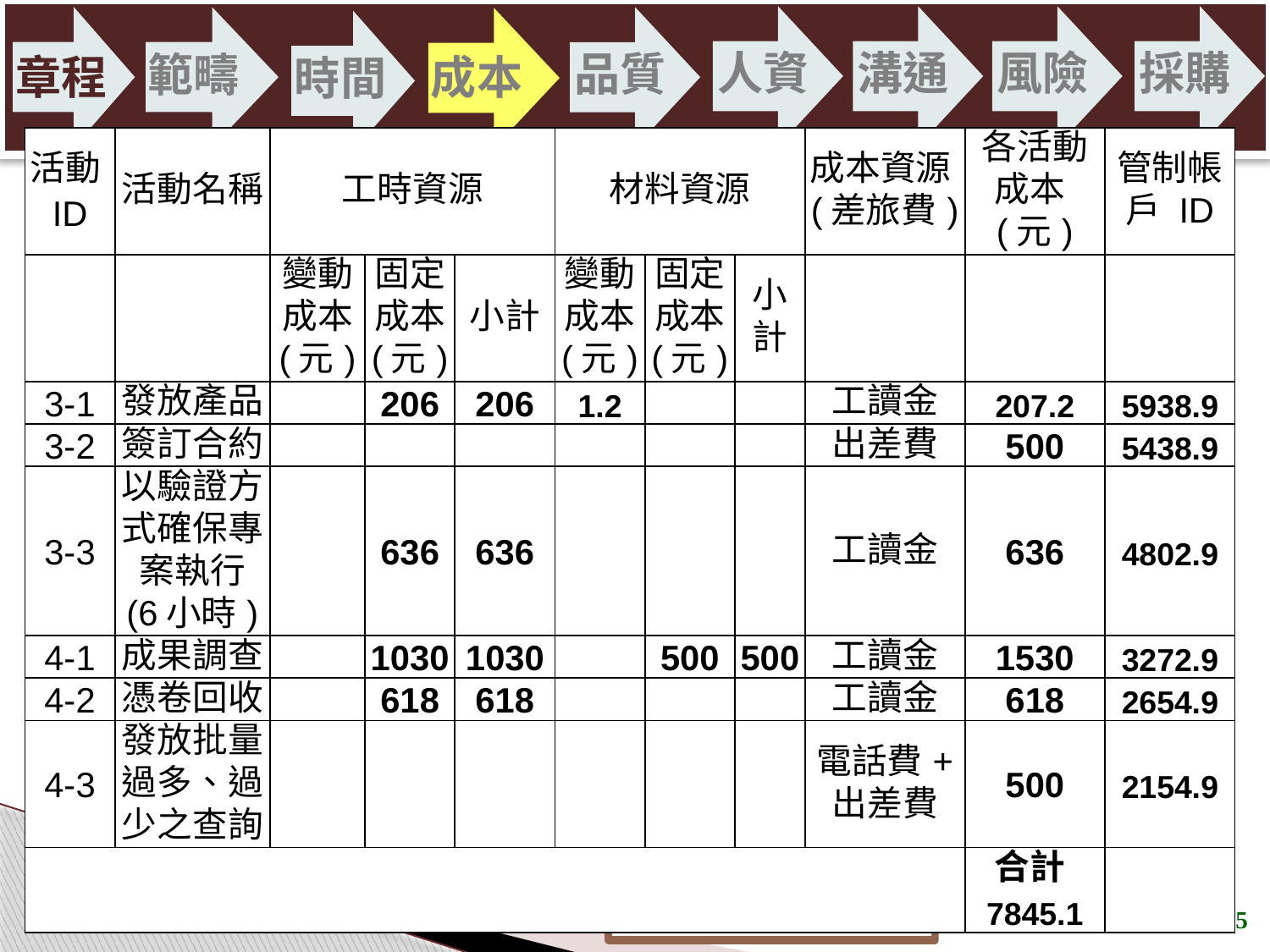

人資
溝通
風險
採購
品質
範疇
成本
章程
時間
| 活動ID | 活動名稱 | 工時資源 |  |  | 材料資源 |  |  | 成本資源(差旅費) | 各活動成本(元) | 管制帳戶 ID |
| --- | --- | --- | --- | --- | --- | --- | --- | --- | --- | --- |
|  |  | 變動成本 (元) | 固定 成本 (元) | 小計 | 變動 成本 (元) | 固定 成本 (元) | 小計 |  |  |  |
| 3-1 | 發放產品 |  | 206 | 206 | 1.2 |  |  | 工讀金 | 207.2 | 5938.9 |
| 3-2 | 簽訂合約 |  |  |  |  |  |  | 出差費 | 500 | 5438.9 |
| 3-3 | 以驗證方式確保專案執行 (6小時) |  | 636 | 636 |  |  |  | 工讀金 | 636 | 4802.9 |
| 4-1 | 成果調查 |  | 1030 | 1030 |  | 500 | 500 | 工讀金 | 1530 | 3272.9 |
| 4-2 | 憑卷回收 |  | 618 | 618 |  |  |  | 工讀金 | 618 | 2654.9 |
| 4-3 | 發放批量過多、過少之查詢 |  |  |  |  |  |  | 電話費+ 出差費 | 500 | 2154.9 |
|  |  |  |  |  |  |  |  |  | 合計7845.1 |  |
專案管理
2015/09/29
15